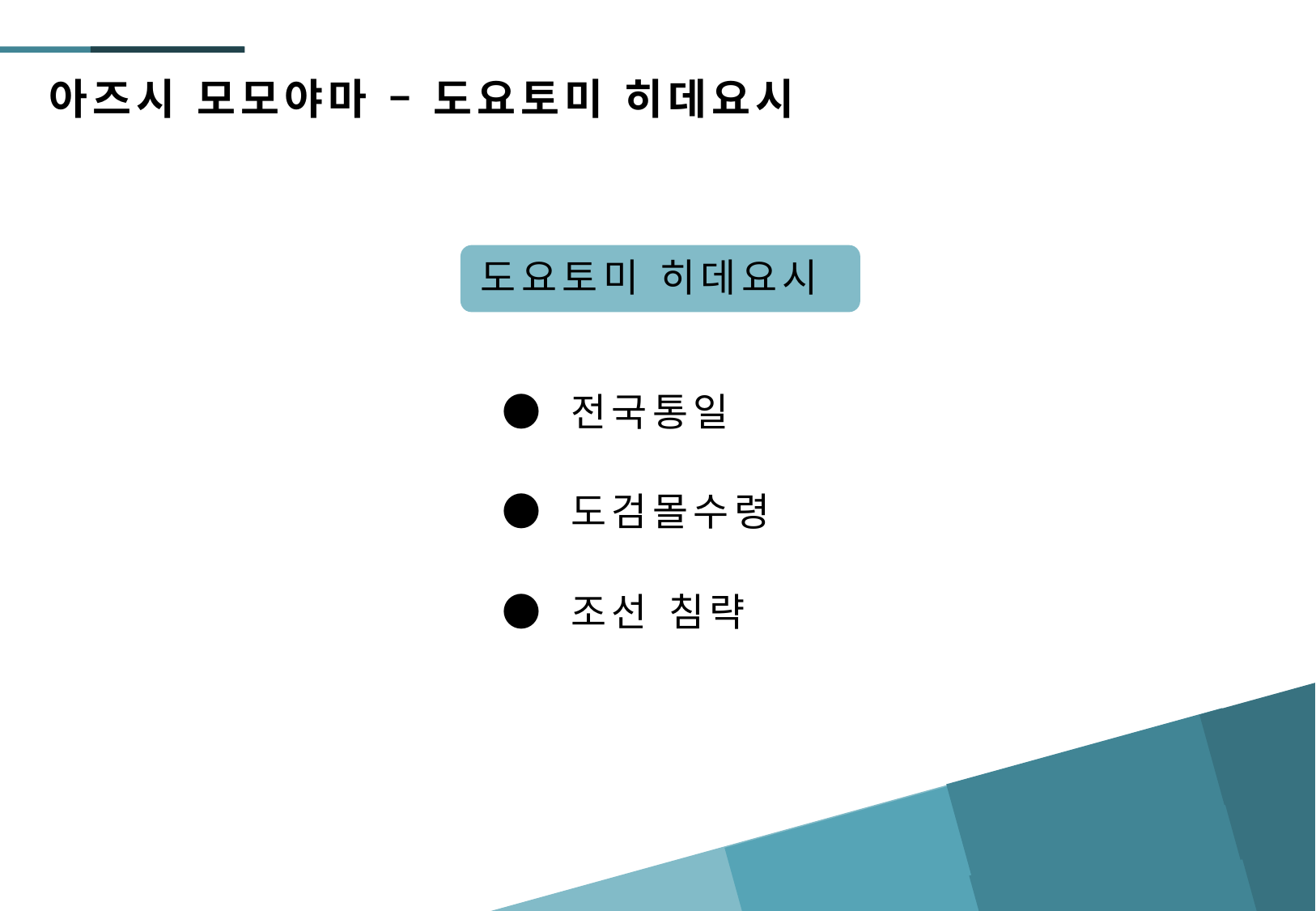

아즈시 모모야마 – 도요토미 히데요시

도요토미 히데요시
● 전국통일

● 도검몰수령

● 조선 침략